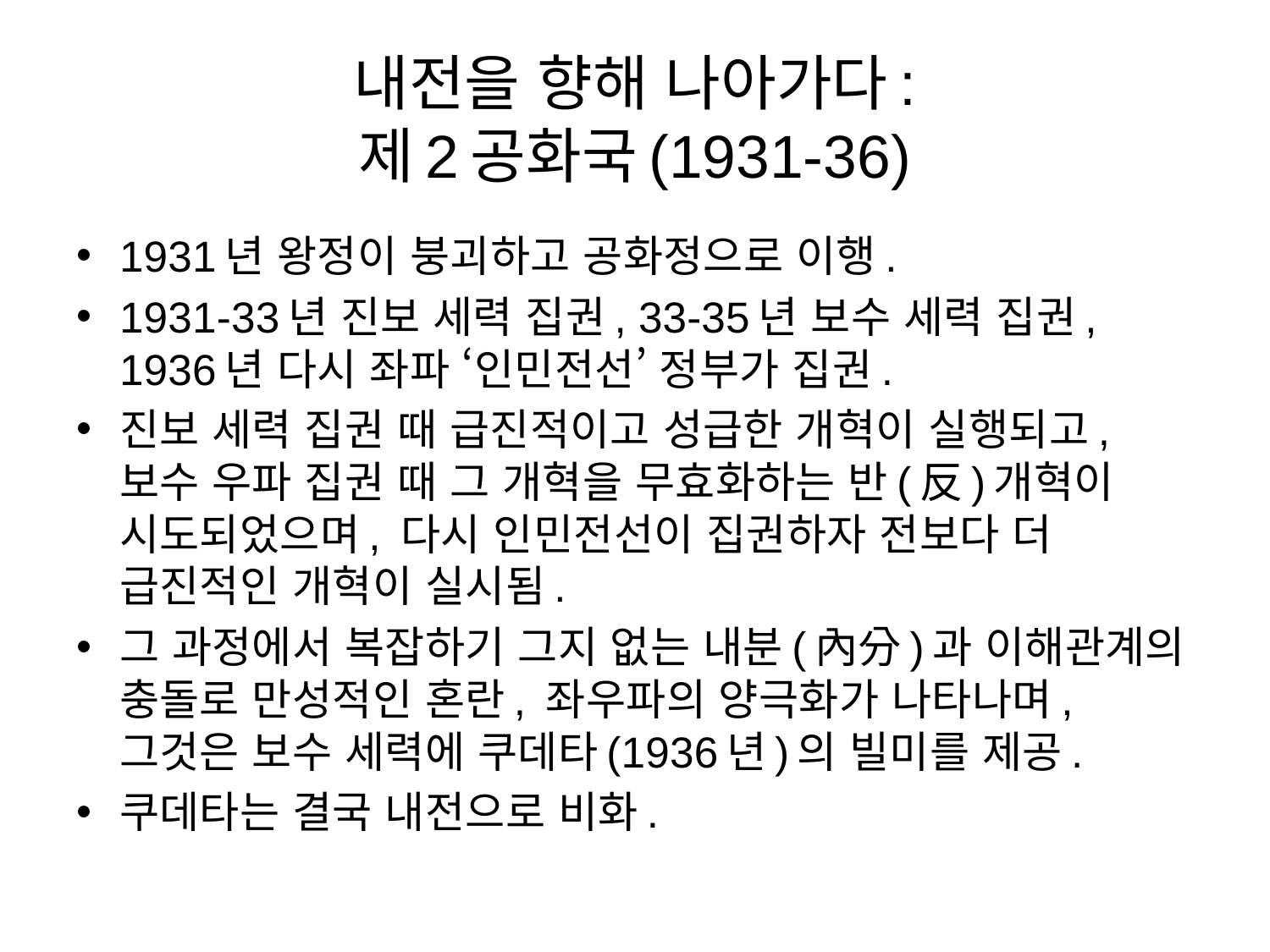

# 내전을 향해 나아가다: 제2공화국(1931-36)
1931년 왕정이 붕괴하고 공화정으로 이행.
1931-33년 진보 세력 집권, 33-35년 보수 세력 집권, 1936년 다시 좌파 ‘인민전선’ 정부가 집권.
진보 세력 집권 때 급진적이고 성급한 개혁이 실행되고, 보수 우파 집권 때 그 개혁을 무효화하는 반(反)개혁이 시도되었으며, 다시 인민전선이 집권하자 전보다 더 급진적인 개혁이 실시됨.
그 과정에서 복잡하기 그지 없는 내분(內分)과 이해관계의 충돌로 만성적인 혼란, 좌우파의 양극화가 나타나며, 그것은 보수 세력에 쿠데타(1936년)의 빌미를 제공.
쿠데타는 결국 내전으로 비화.